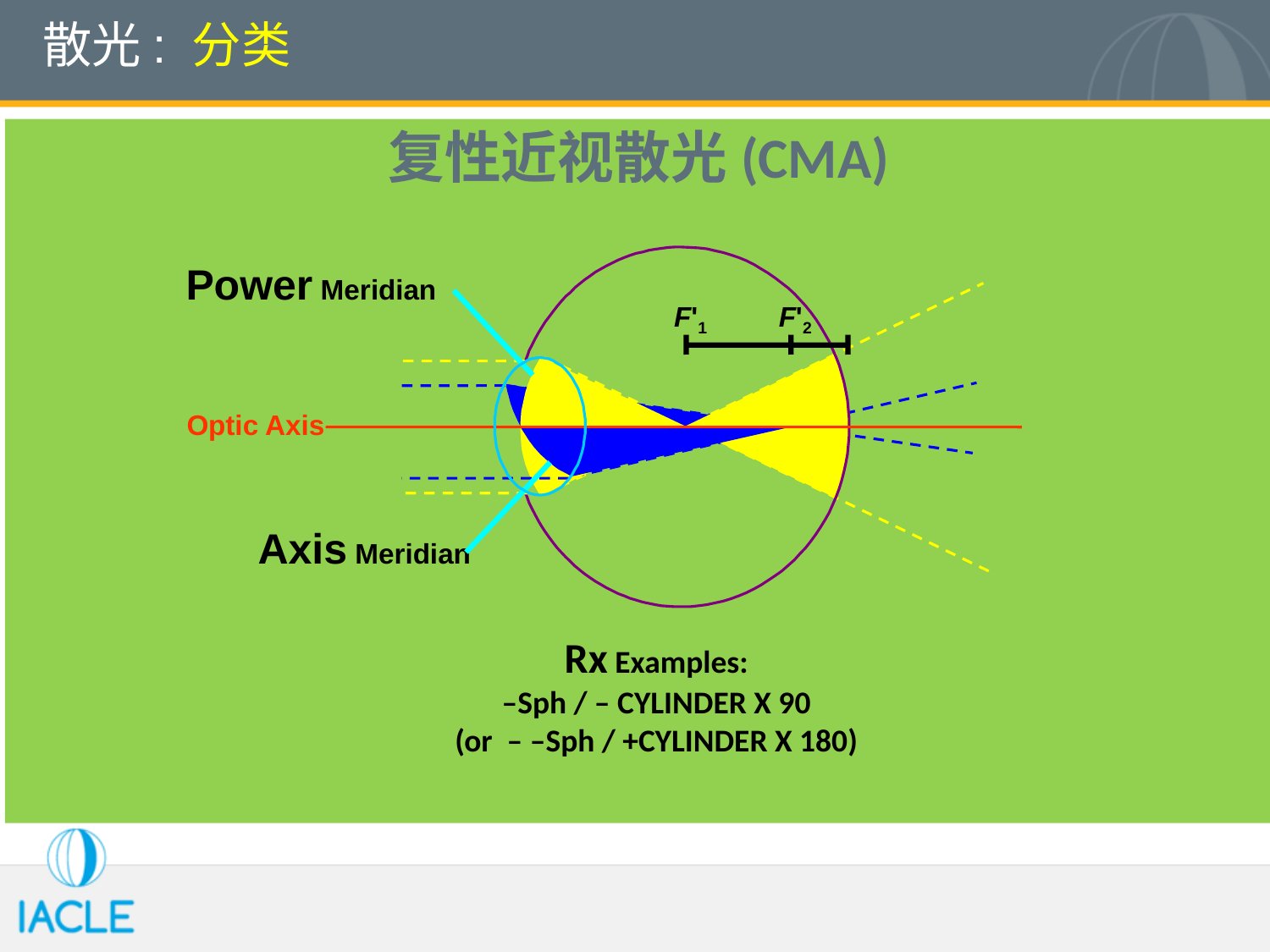

# 散光: 分类

复性近视散光(CMA)

Power Meridian

F'1
F'2

Optic Axis

Axis Meridian
Rx Examples:
–Sph / – CYLINDER X 90
(or  – –Sph / +CYLINDER X 180)